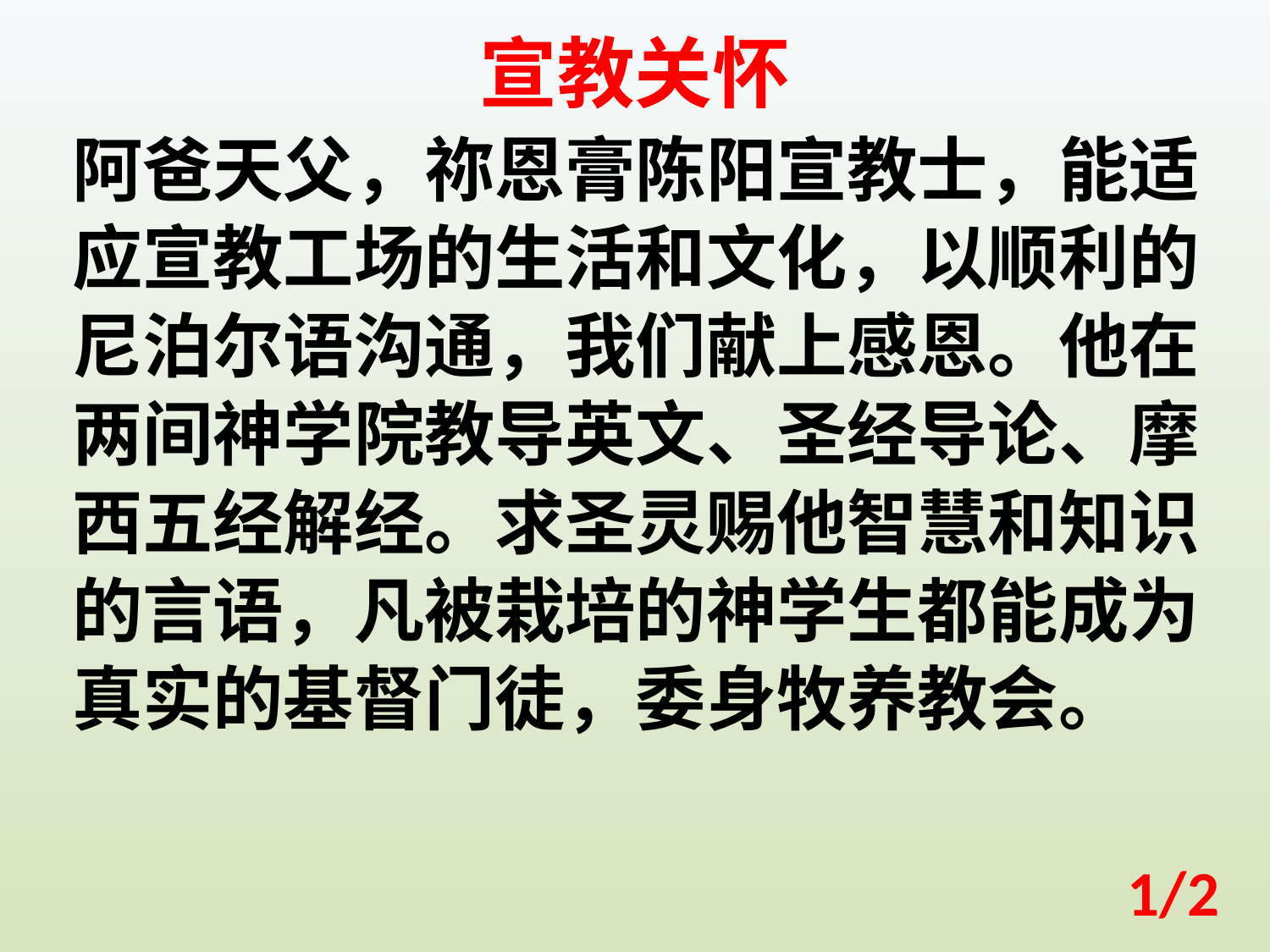

宣教关怀
阿爸天父，祢恩膏陈阳宣教士，能适应宣教工场的生活和文化，以顺利的尼泊尔语沟通，我们献上感恩。他在两间神学院教导英文、圣经导论、摩西五经解经。求圣灵赐他智慧和知识的言语，凡被栽培的神学生都能成为真实的基督门徒，委身牧养教会。
1/2